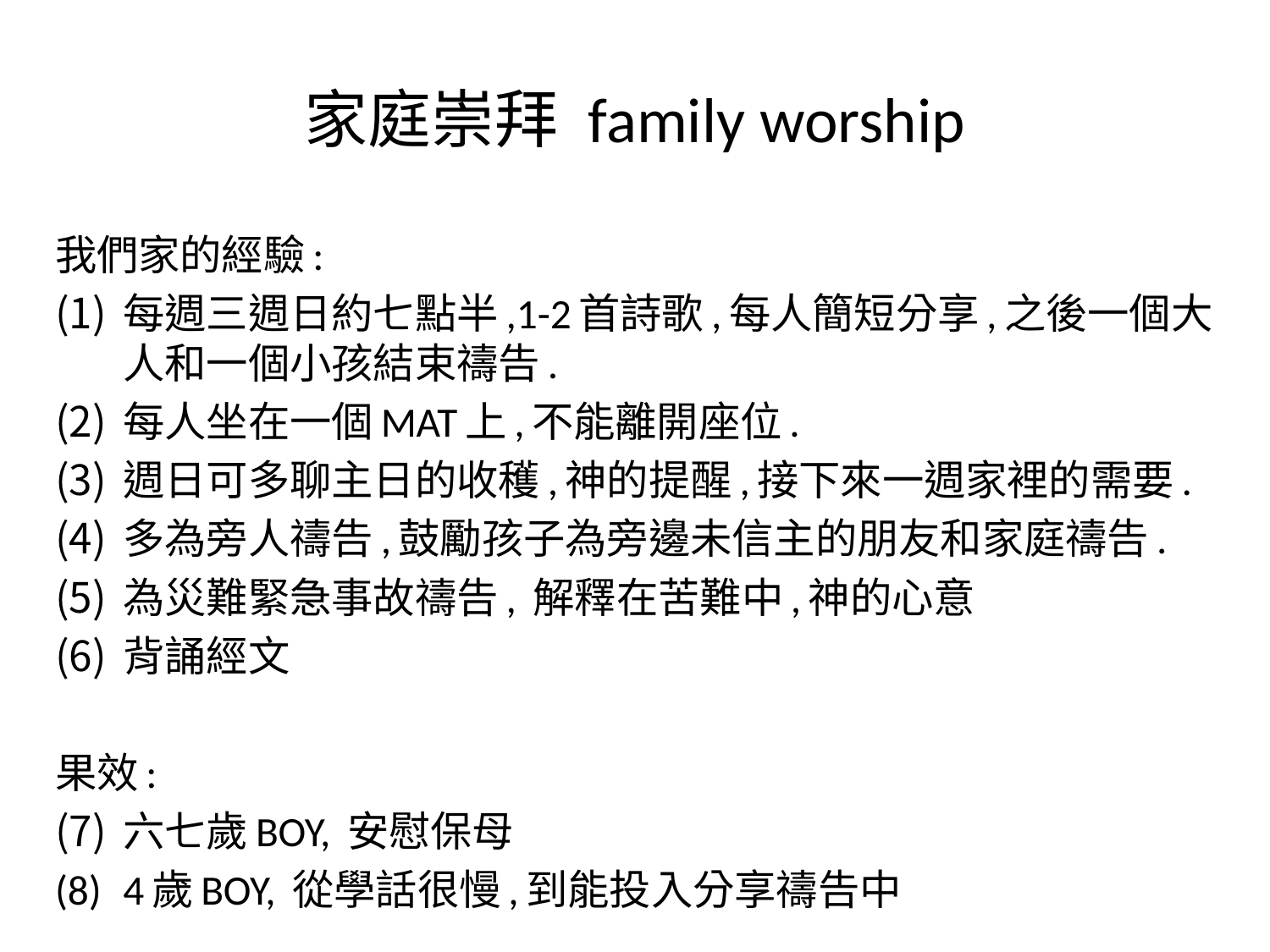

# 家庭崇拜 family worship
我們家的經驗:
每週三週日約七點半,1-2首詩歌,每人簡短分享,之後一個大人和一個小孩結束禱告.
每人坐在一個MAT上,不能離開座位.
週日可多聊主日的收穫,神的提醒,接下來一週家裡的需要.
多為旁人禱告,鼓勵孩子為旁邊未信主的朋友和家庭禱告.
為災難緊急事故禱告, 解釋在苦難中,神的心意
背誦經文

果效:
六七歲BOY, 安慰保母
4歲BOY, 從學話很慢,到能投入分享禱告中